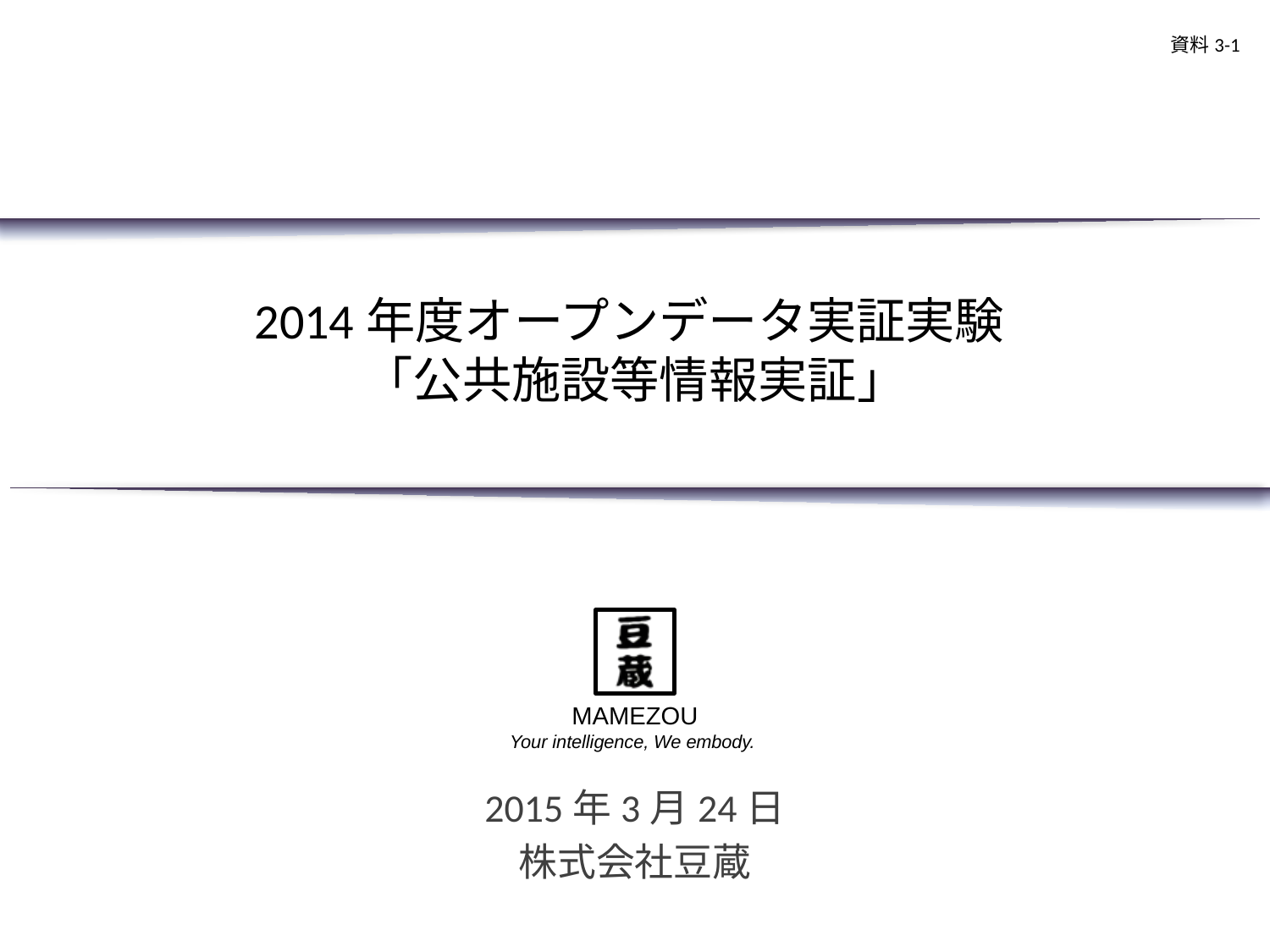

資料3-1
# 2014年度オープンデータ実証実験 「公共施設等情報実証」
2015年3月24日
株式会社豆蔵